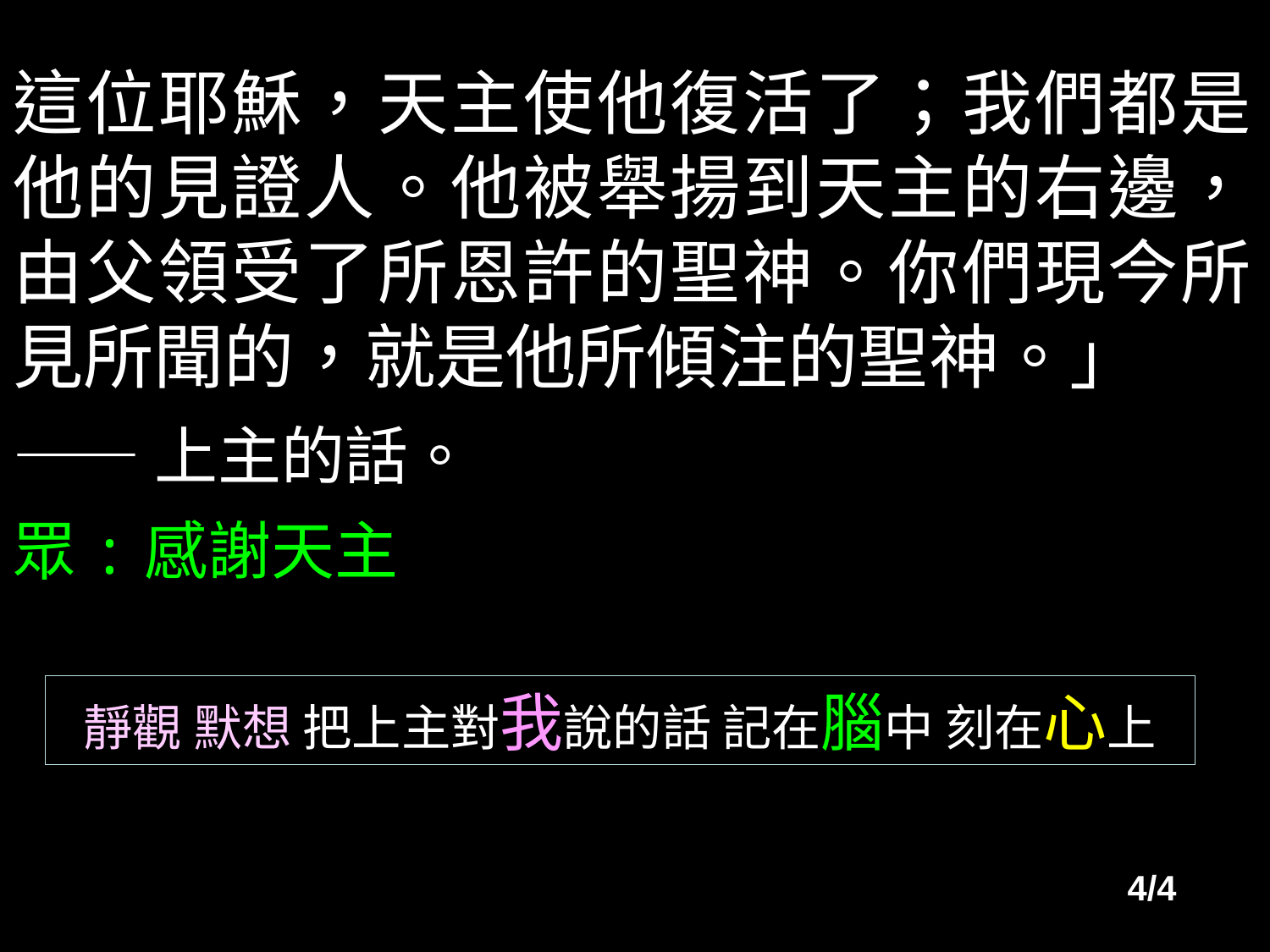

這位耶穌，天主使他復活了；我們都是他的見證人。他被舉揚到天主的右邊，由父領受了所恩許的聖神。你們現今所見所聞的，就是他所傾注的聖神。」
——上主的話。
眾:感謝天主

靜觀 默想 把上主對我說的話 記在腦中 刻在心上
4/4